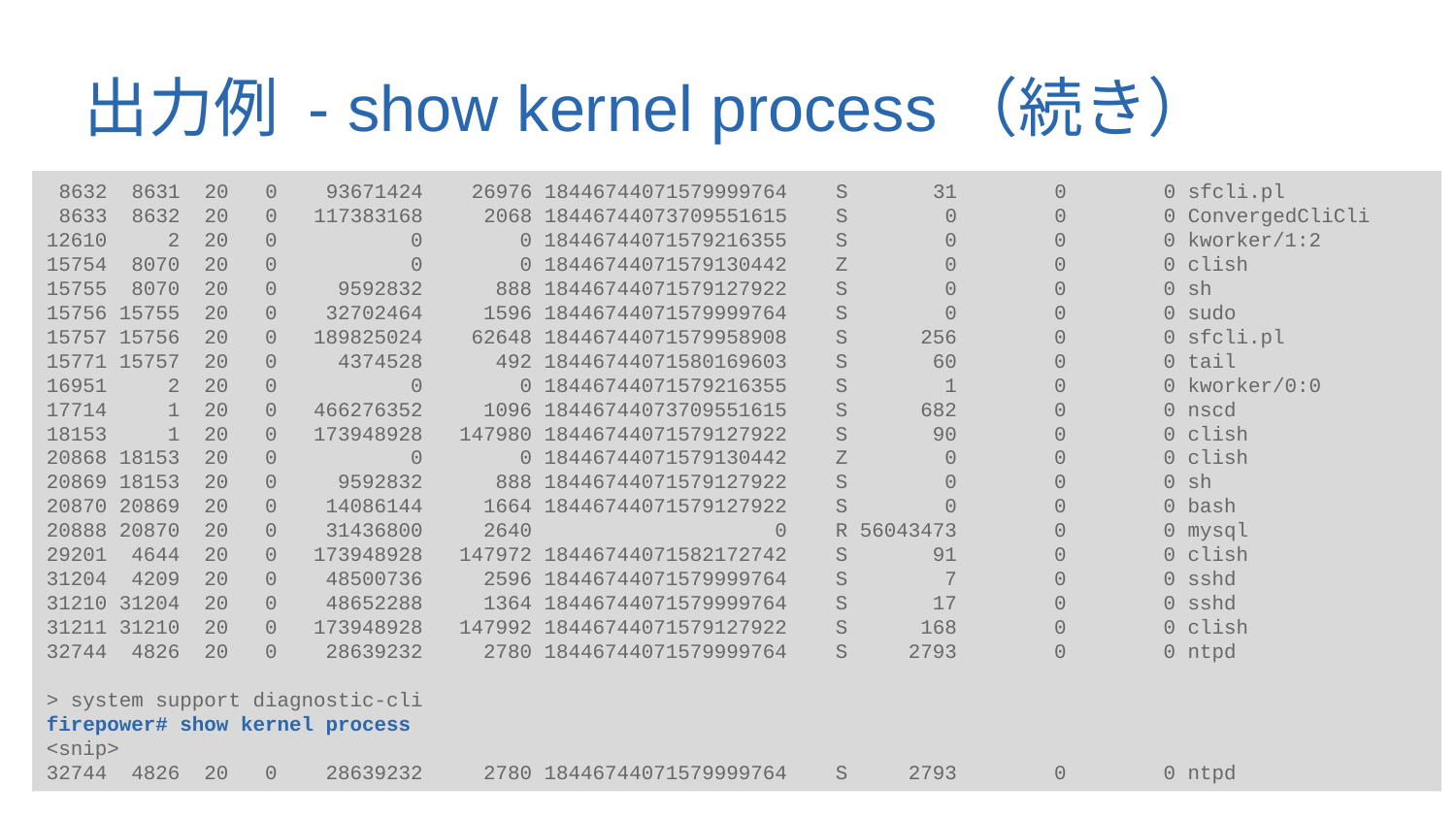

# 出力例 - show kernel process（続き）
 8632  8631  20   0    93671424    26976 18446744071579999764    S       31        0        0 sfcli.pl
 8633  8632  20   0   117383168     2068 18446744073709551615    S        0        0        0 ConvergedCliCli
12610     2  20   0           0        0 18446744071579216355    S        0        0        0 kworker/1:2
15754  8070  20   0           0        0 18446744071579130442    Z        0        0        0 clish
15755  8070  20   0     9592832      888 18446744071579127922    S        0        0        0 sh
15756 15755  20   0    32702464     1596 18446744071579999764    S        0        0        0 sudo
15757 15756  20   0   189825024    62648 18446744071579958908    S      256        0        0 sfcli.pl
15771 15757  20   0     4374528      492 18446744071580169603    S       60        0        0 tail
16951     2  20   0           0        0 18446744071579216355    S        1        0        0 kworker/0:0
17714     1  20   0   466276352     1096 18446744073709551615    S      682        0        0 nscd
18153     1  20   0   173948928   147980 18446744071579127922    S       90        0        0 clish
20868 18153  20   0           0        0 18446744071579130442    Z        0        0        0 clish
20869 18153  20   0     9592832      888 18446744071579127922    S        0        0        0 sh
20870 20869  20   0    14086144     1664 18446744071579127922    S        0        0        0 bash
20888 20870  20   0    31436800     2640                    0    R 56043473        0        0 mysql
29201  4644  20   0   173948928   147972 18446744071582172742    S       91        0        0 clish
31204  4209  20   0    48500736     2596 18446744071579999764    S        7        0        0 sshd
31210 31204  20   0    48652288     1364 18446744071579999764    S       17        0        0 sshd
31211 31210  20   0   173948928   147992 18446744071579127922    S      168        0        0 clish
32744  4826  20   0    28639232     2780 18446744071579999764    S     2793        0        0 ntpd

> system support diagnostic-cli
firepower# show kernel process
<snip>
32744  4826  20   0    28639232     2780 18446744071579999764    S     2793        0        0 ntpd